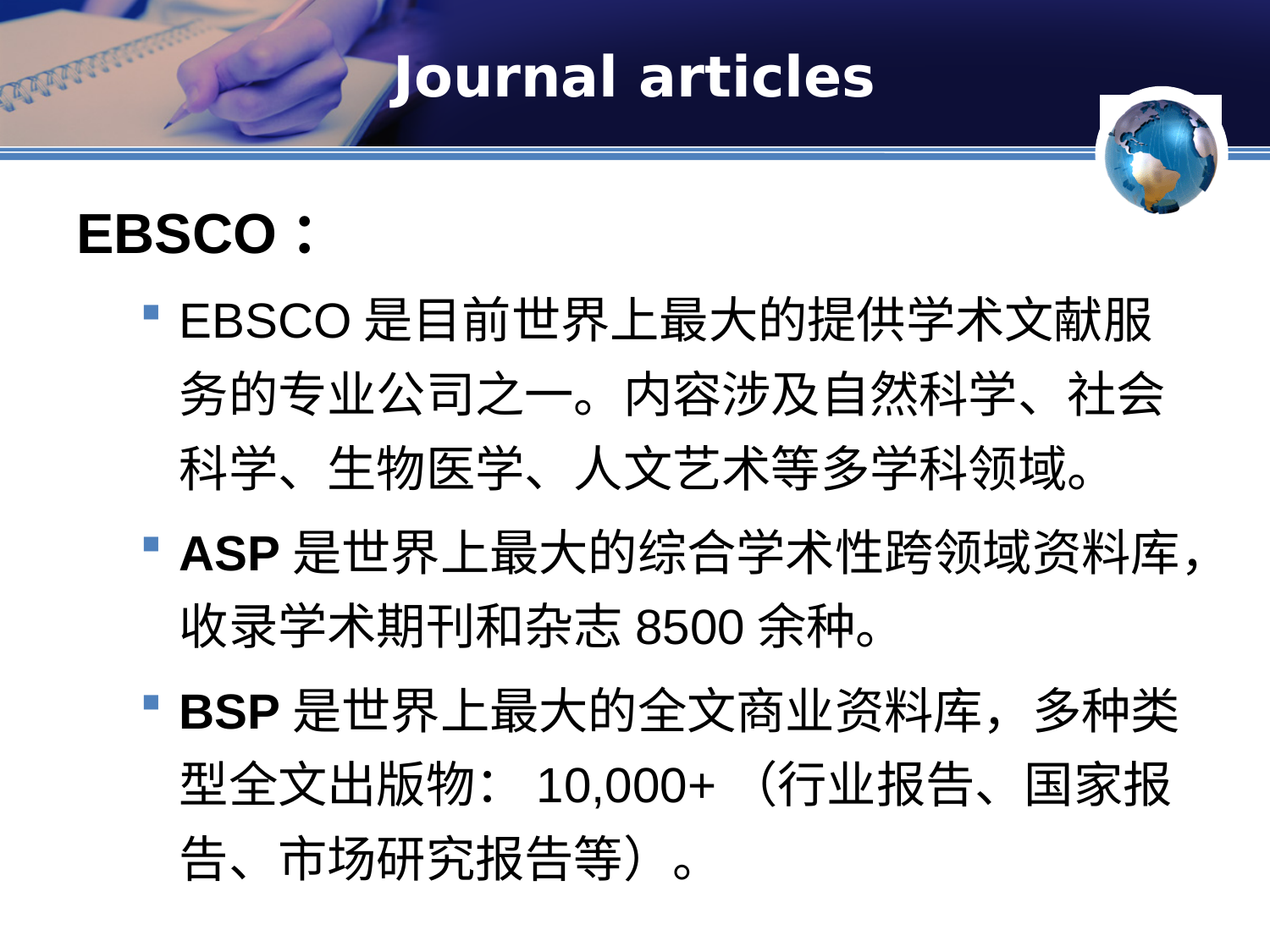

# Journal articles
EBSCO：
EBSCO是目前世界上最大的提供学术文献服务的专业公司之一。内容涉及自然科学、社会科学、生物医学、人文艺术等多学科领域。
ASP是世界上最大的综合学术性跨领域资料库，收录学术期刊和杂志8500余种。
BSP是世界上最大的全文商业资料库，多种类型全文出版物：10,000+（行业报告、国家报告、市场研究报告等）。